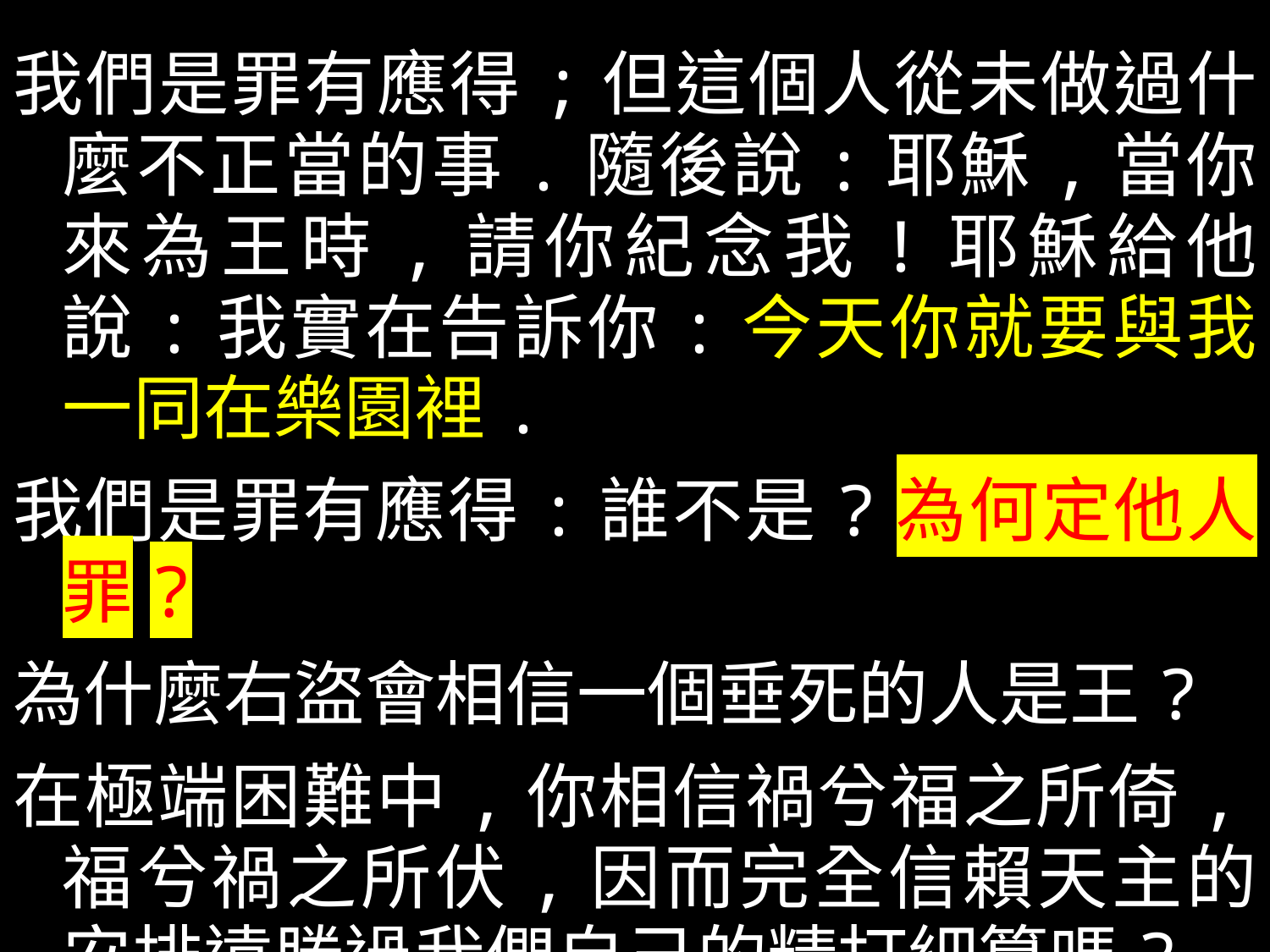

我們是罪有應得;但這個人從未做過什麼不正當的事.隨後說:耶穌,當你來為王時,請你紀念我!耶穌給他說:我實在告訴你:今天你就要與我一同在樂園裡.
我們是罪有應得:誰不是?為何定他人罪?
為什麼右盜會相信一個垂死的人是王?
在極端困難中,你相信禍兮福之所倚,福兮禍之所伏,因而完全信賴天主的安排遠勝過我們自己的精打細算嗎?